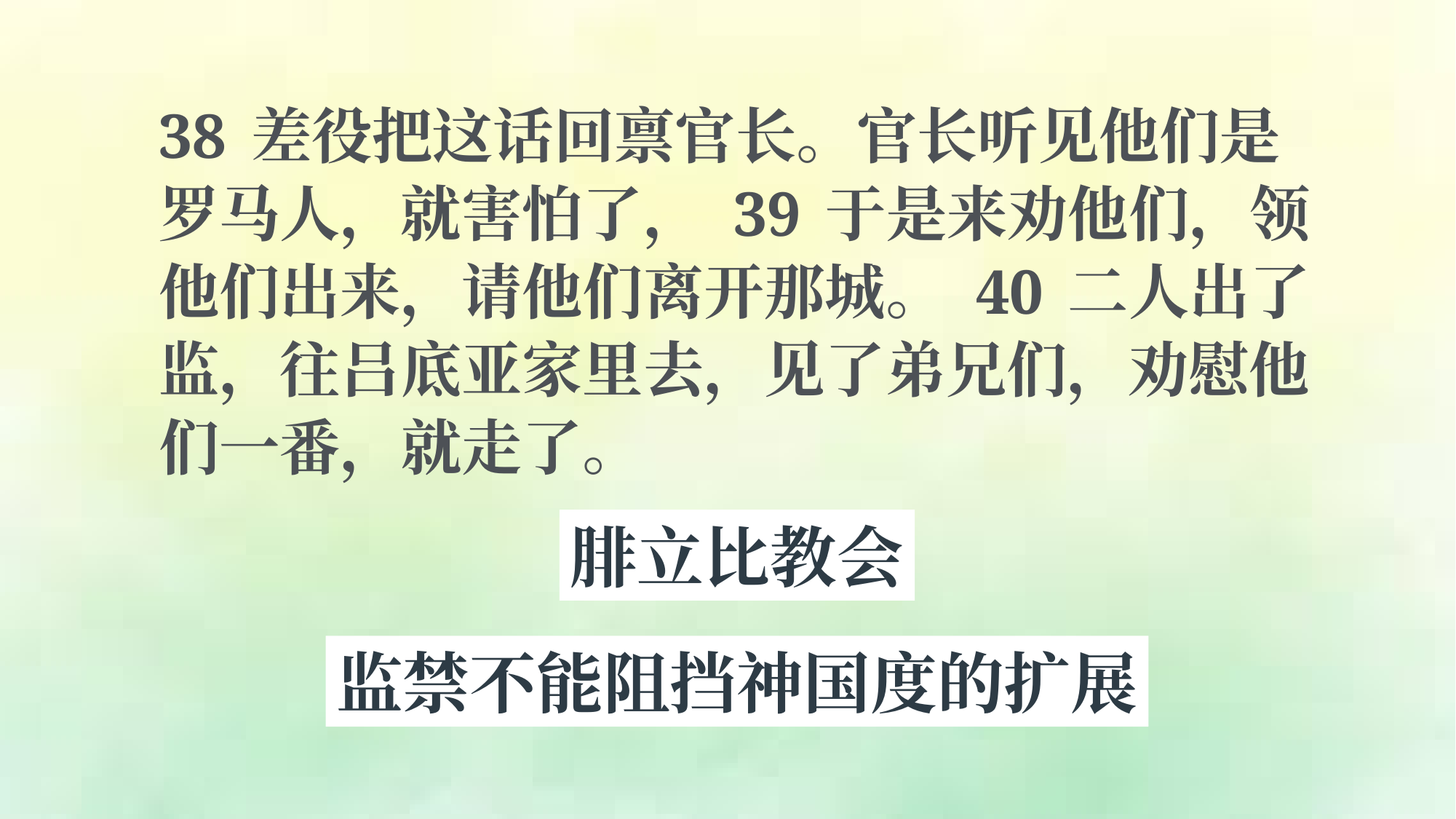

38 差役把这话回禀官长。官长听见他们是罗马人，就害怕了， 39 于是来劝他们，领他们出来，请他们离开那城。 40 二人出了监，往吕底亚家里去，见了弟兄们，劝慰他们一番，就走了。
腓立比教会
监禁不能阻挡神国度的扩展